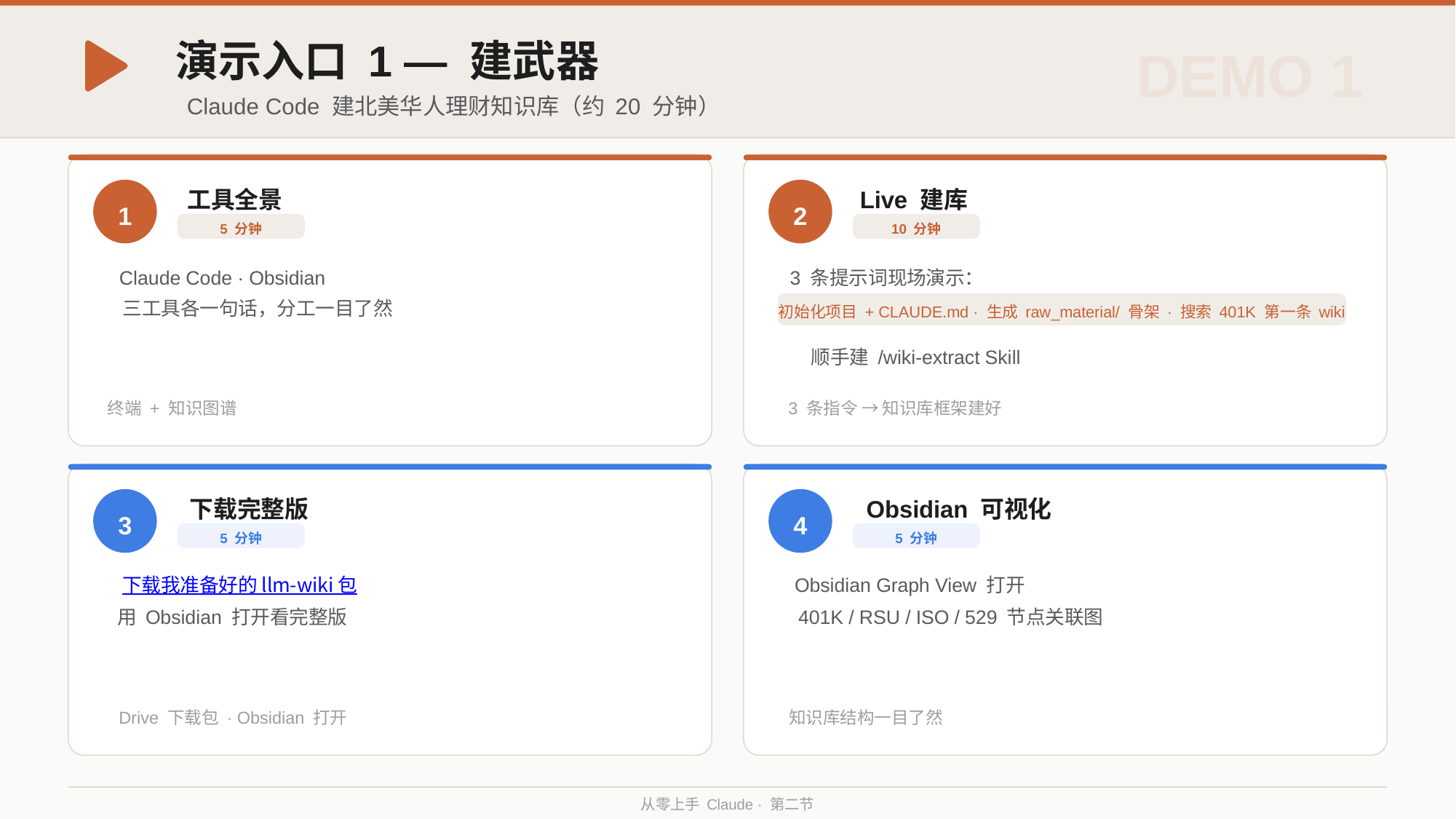

演示入口 1 — 建武器
DEMO 1

Claude Code 建北美华人理财知识库（约 20 分钟）

工具全景
Live 建库
1
2

5 分钟
10 分钟
Claude Code · Obsidian
3 条提示词现场演示：

三工具各一句话，分工一目了然
初始化项目 + CLAUDE.md · 生成 raw_material/ 骨架 · 搜索 401K 第一条 wiki
顺手建 /wiki-extract Skill
终端 + 知识图谱
3 条指令 → 知识库框架建好

下载完整版
Obsidian 可视化
3
4

5 分钟
5 分钟
下载我准备好的 llm-wiki 包
Obsidian Graph View 打开
用 Obsidian 打开看完整版
401K / RSU / ISO / 529 节点关联图
Drive 下载包 · Obsidian 打开
知识库结构一目了然

从零上手 Claude · 第二节